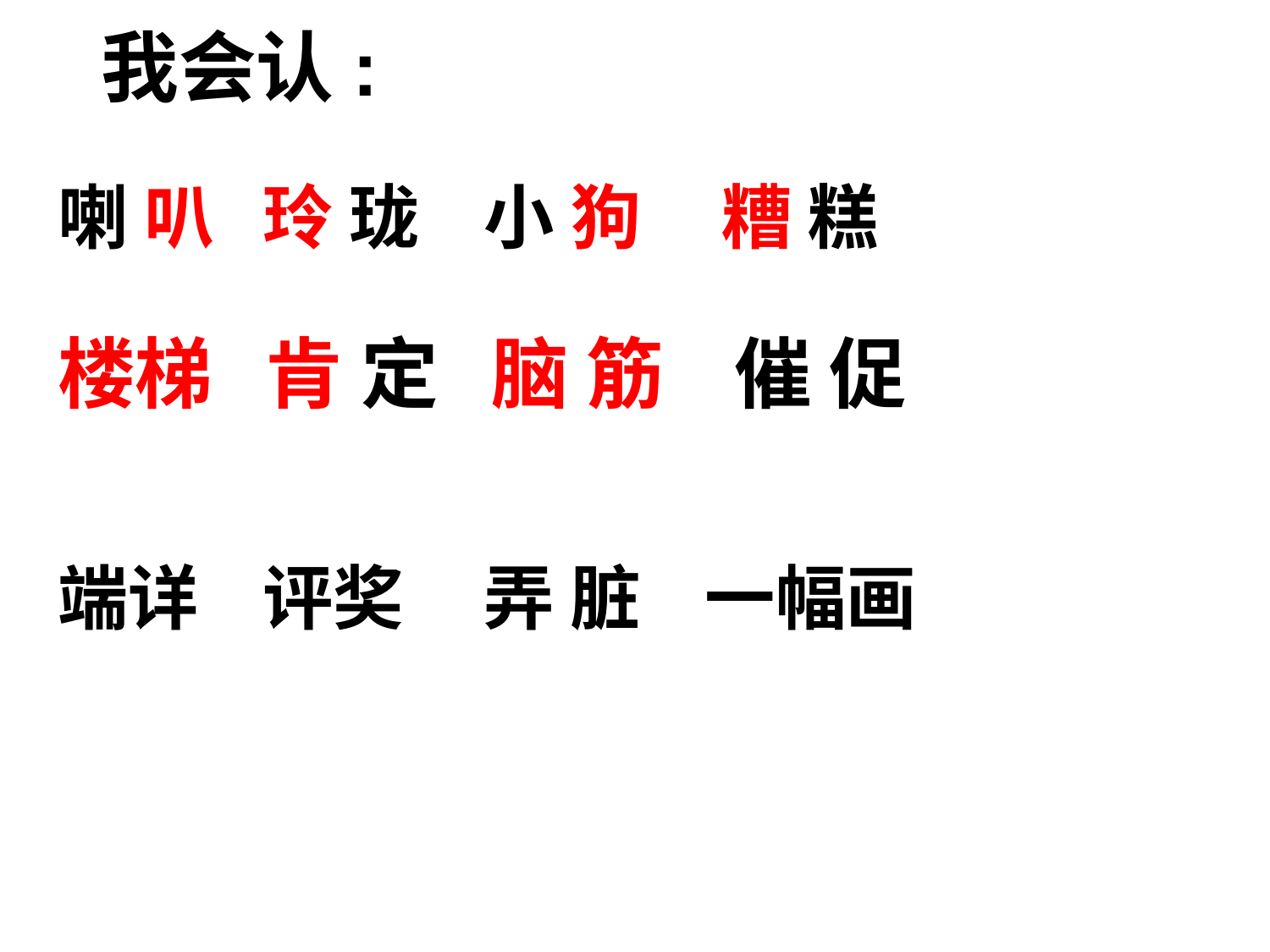

# 我会认:
喇 叭   玲 珑    小 狗     糟 糕

楼梯   肯 定   脑 筋    催 促

端详    评奖     弄 脏    一幅画